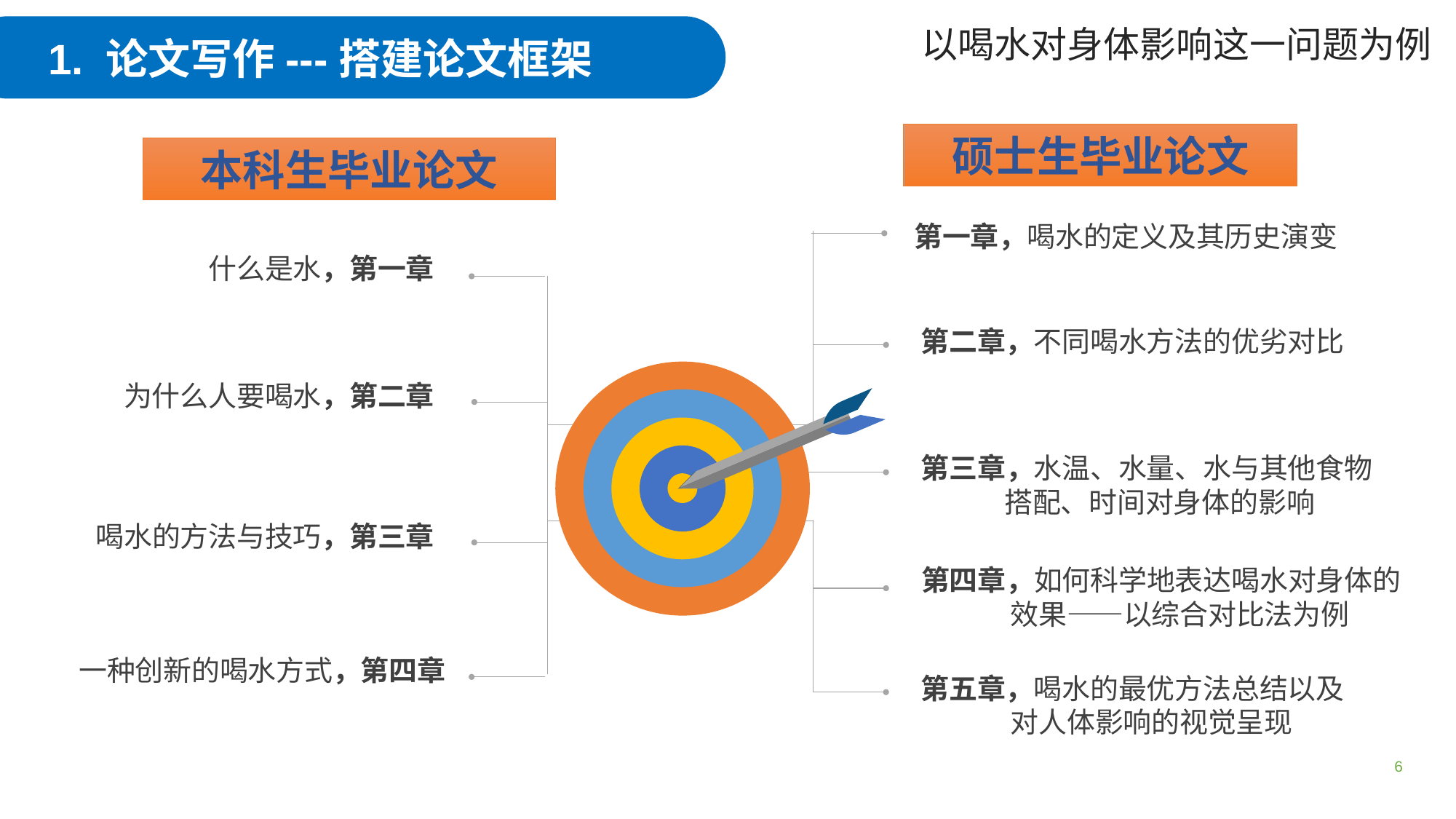

以喝水对身体影响这一问题为例
     1. 论文写作---搭建论文框架
硕士生毕业论文
本科生毕业论文
第一章，喝水的定义及其历史演变
什么是水，第一章
第二章，不同喝水方法的优劣对比

为什么人要喝水，第二章
第三章，水温、水量、水与其他食物
            搭配、时间对身体的影响
喝水的方法与技巧，第三章
第四章，如何科学地表达喝水对身体的
             效果——以综合对比法为例
一种创新的喝水方式，第四章
第五章，喝水的最优方法总结以及
             对人体影响的视觉呈现
6